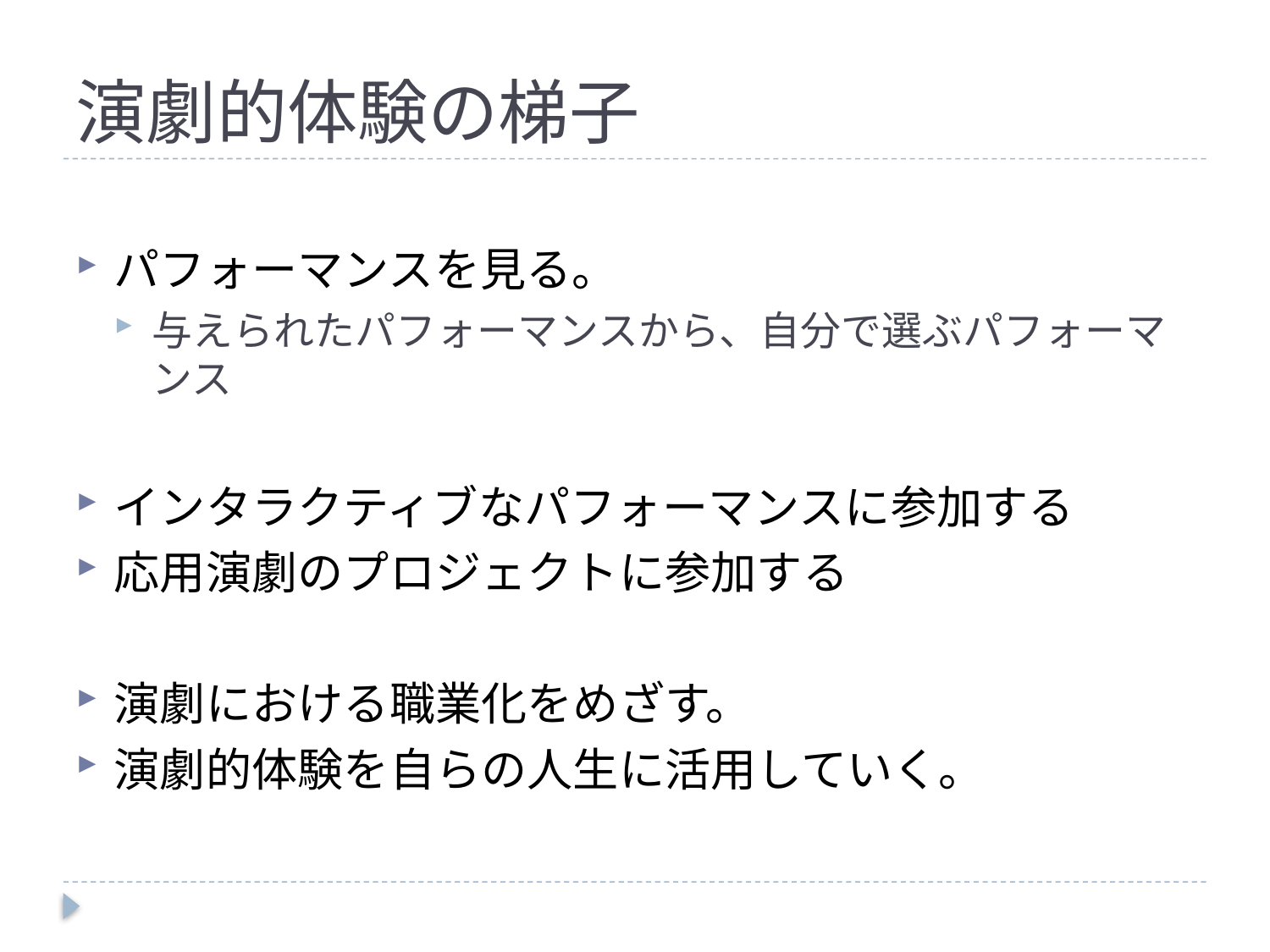

# 演劇的体験の梯子

パフォーマンスを見る。
与えられたパフォーマンスから、自分で選ぶパフォーマンス

インタラクティブなパフォーマンスに参加する
応用演劇のプロジェクトに参加する

演劇における職業化をめざす。
演劇的体験を自らの人生に活用していく。